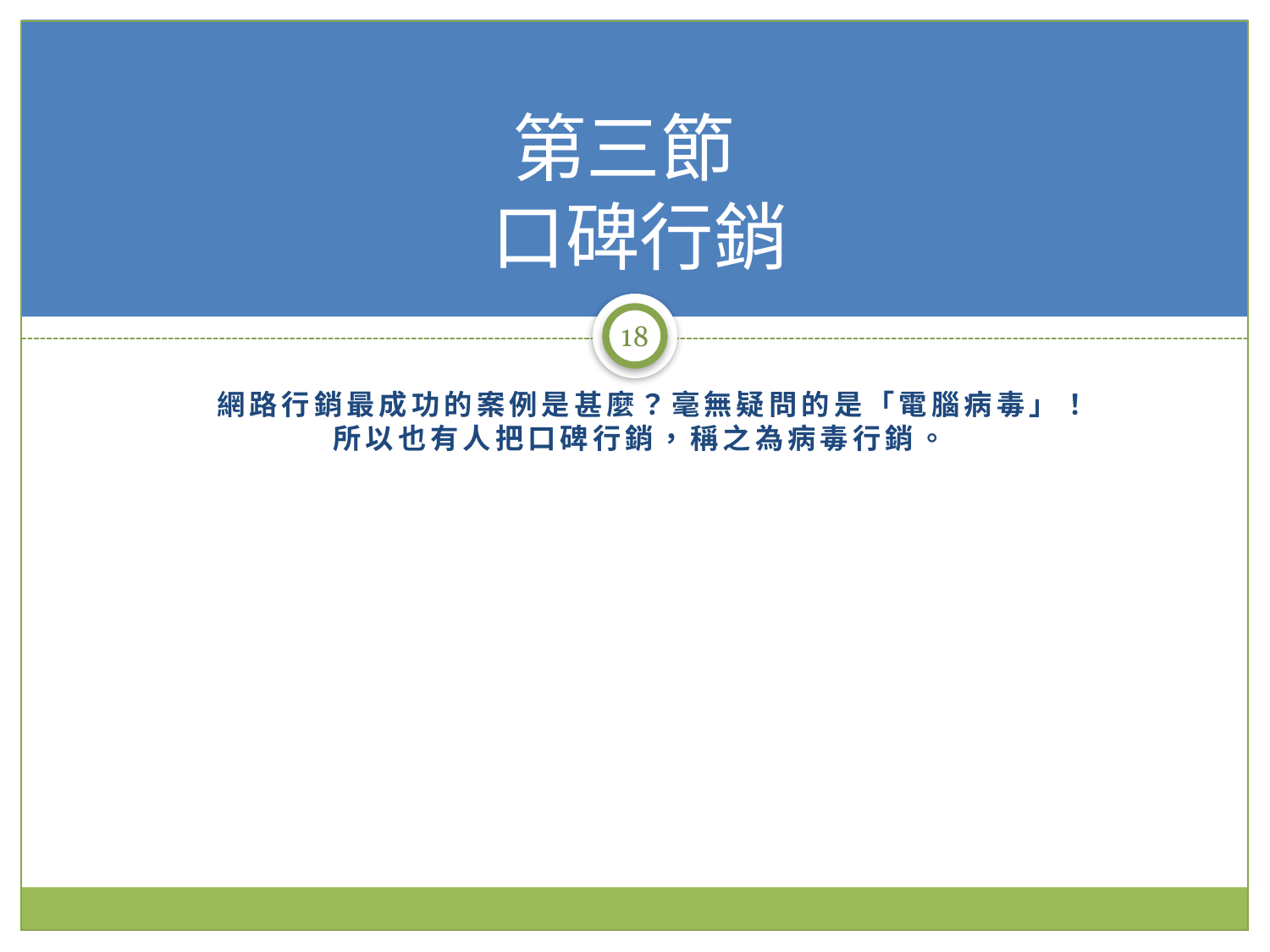

# 第三節 口碑行銷
18
網路行銷最成功的案例是甚麼？毫無疑問的是「電腦病毒」！所以也有人把口碑行銷，稱之為病毒行銷。